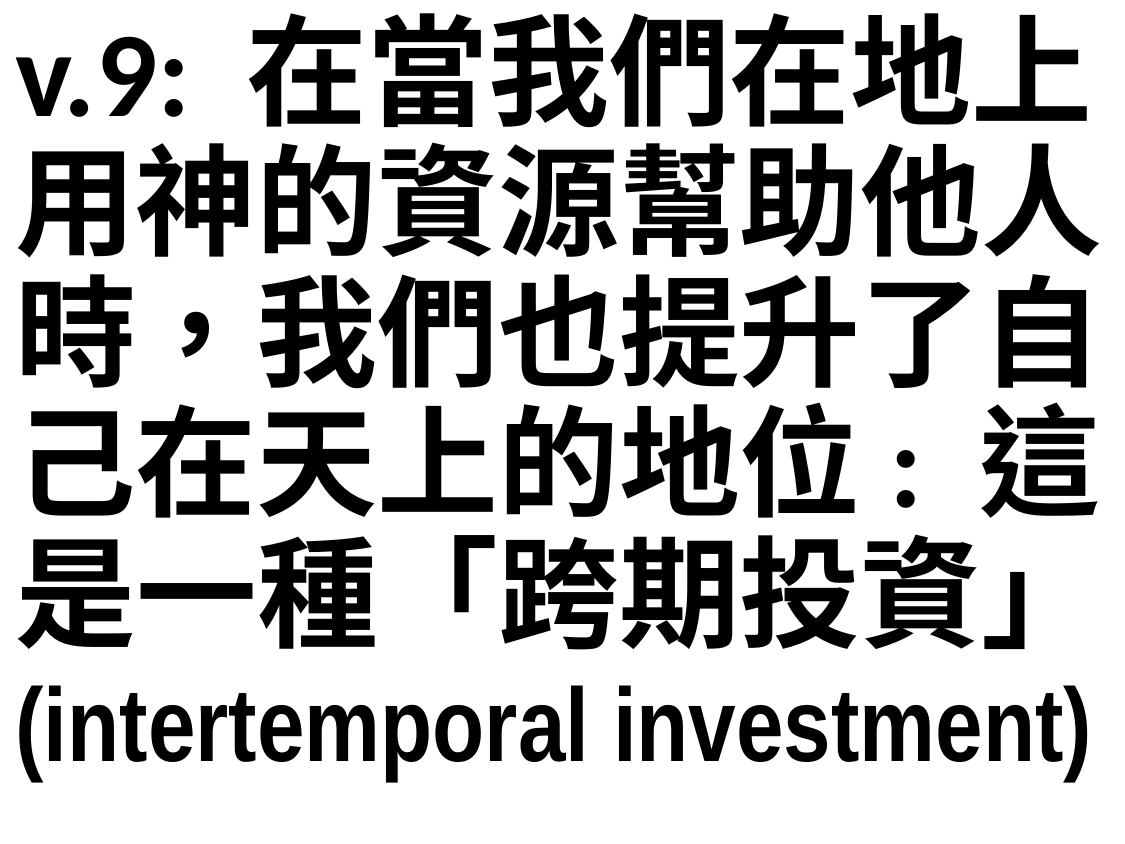

v.9: 在當我們在地上用神的資源幫助他人時，我們也提升了自己在天上的地位: 這是一種「跨期投資」 (intertemporal investment)